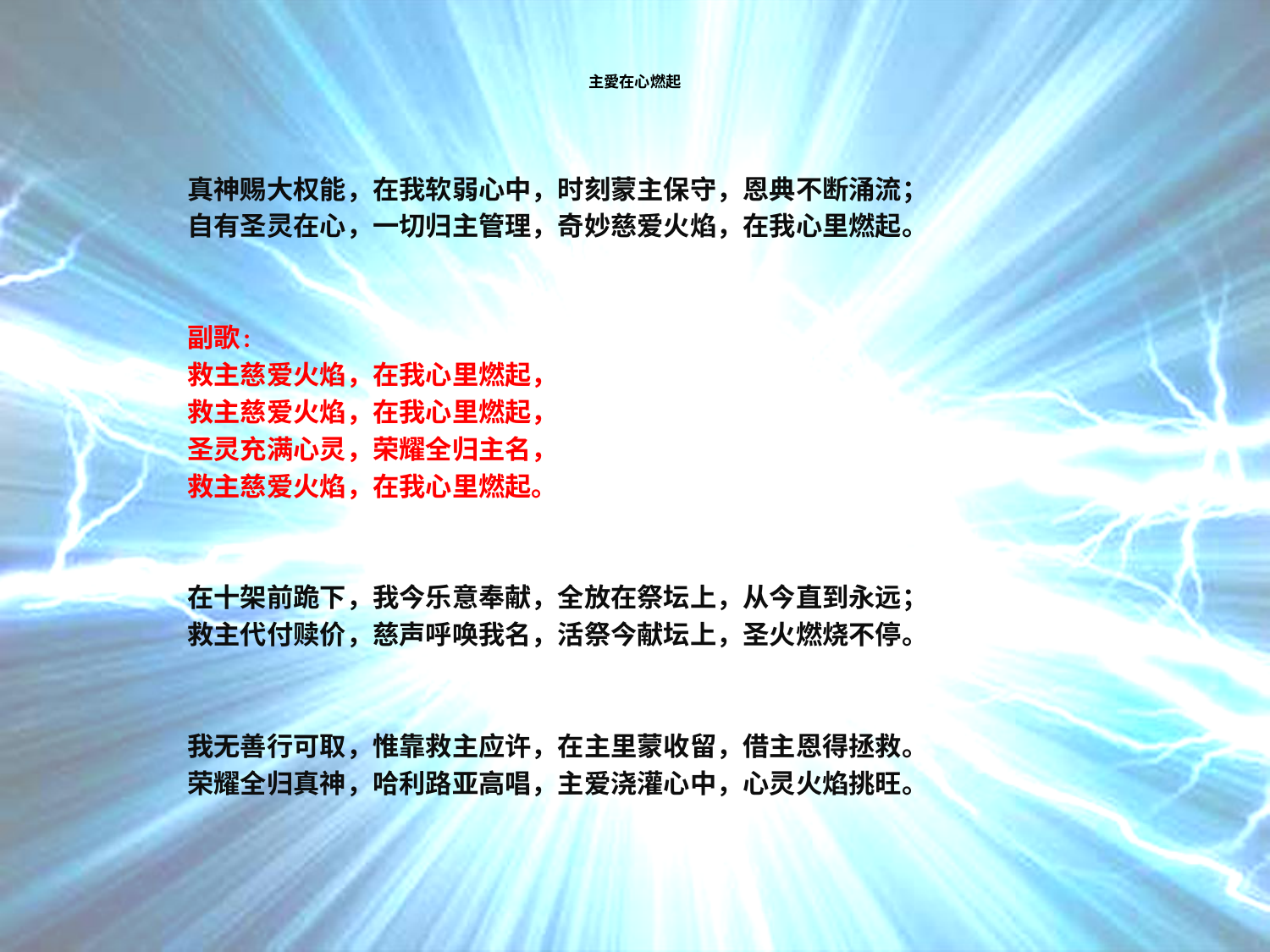

# 主愛在心燃起
真神赐大权能，在我软弱心中，时刻蒙主保守，恩典不断涌流；
自有圣灵在心，一切归主管理，奇妙慈爱火焰，在我心里燃起。

副歌:
救主慈爱火焰，在我心里燃起，
救主慈爱火焰，在我心里燃起，
圣灵充满心灵，荣耀全归主名，
救主慈爱火焰，在我心里燃起。

在十架前跪下，我今乐意奉献，全放在祭坛上，从今直到永远；
救主代付赎价，慈声呼唤我名，活祭今献坛上，圣火燃烧不停。

我无善行可取，惟靠救主应许，在主里蒙收留，借主恩得拯救。
荣耀全归真神，哈利路亚高唱，主爱浇灌心中，心灵火焰挑旺。